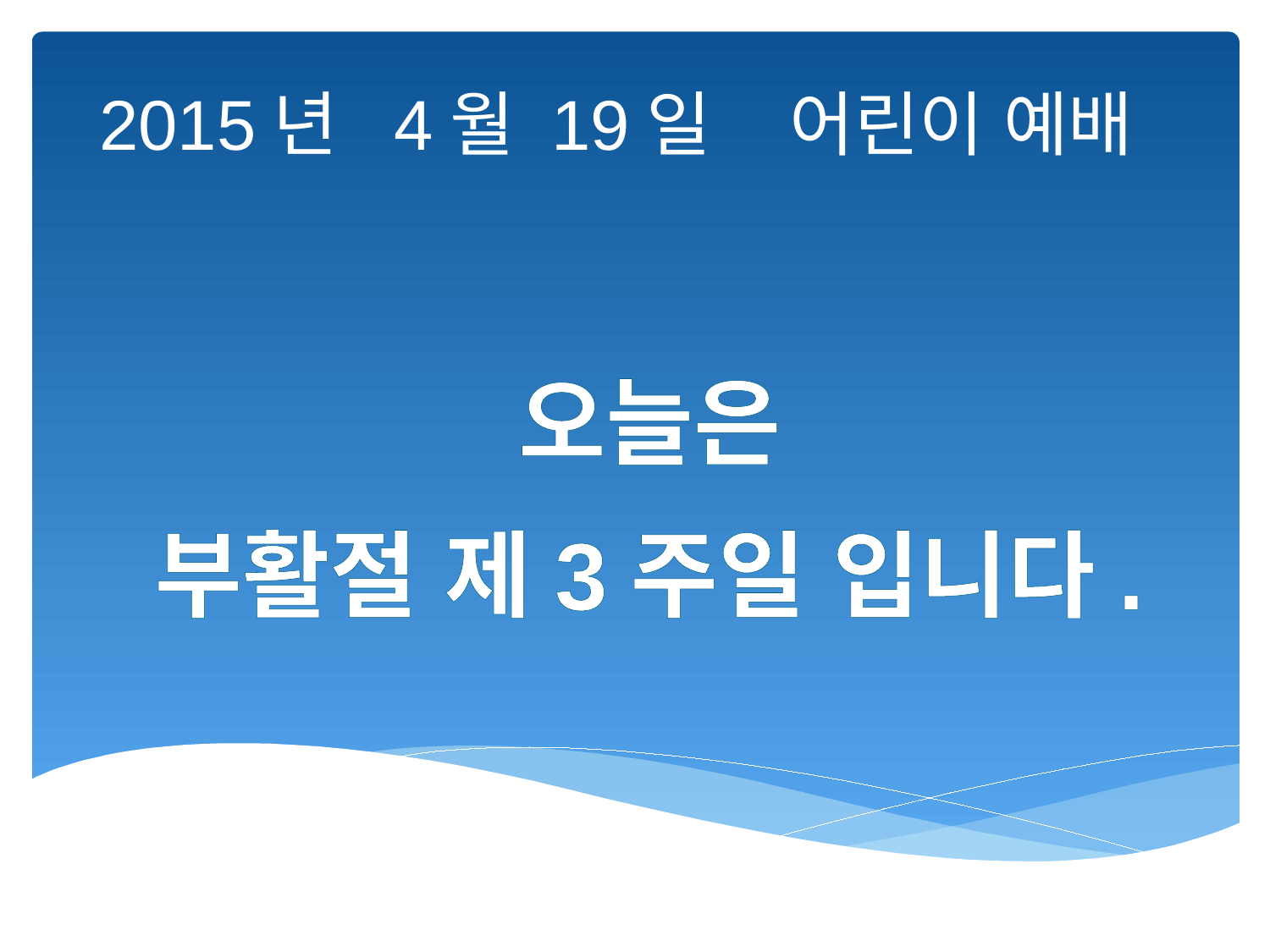

2015년  4월 19일    어린이 예배
오늘은

부활절 제3주일 입니다.